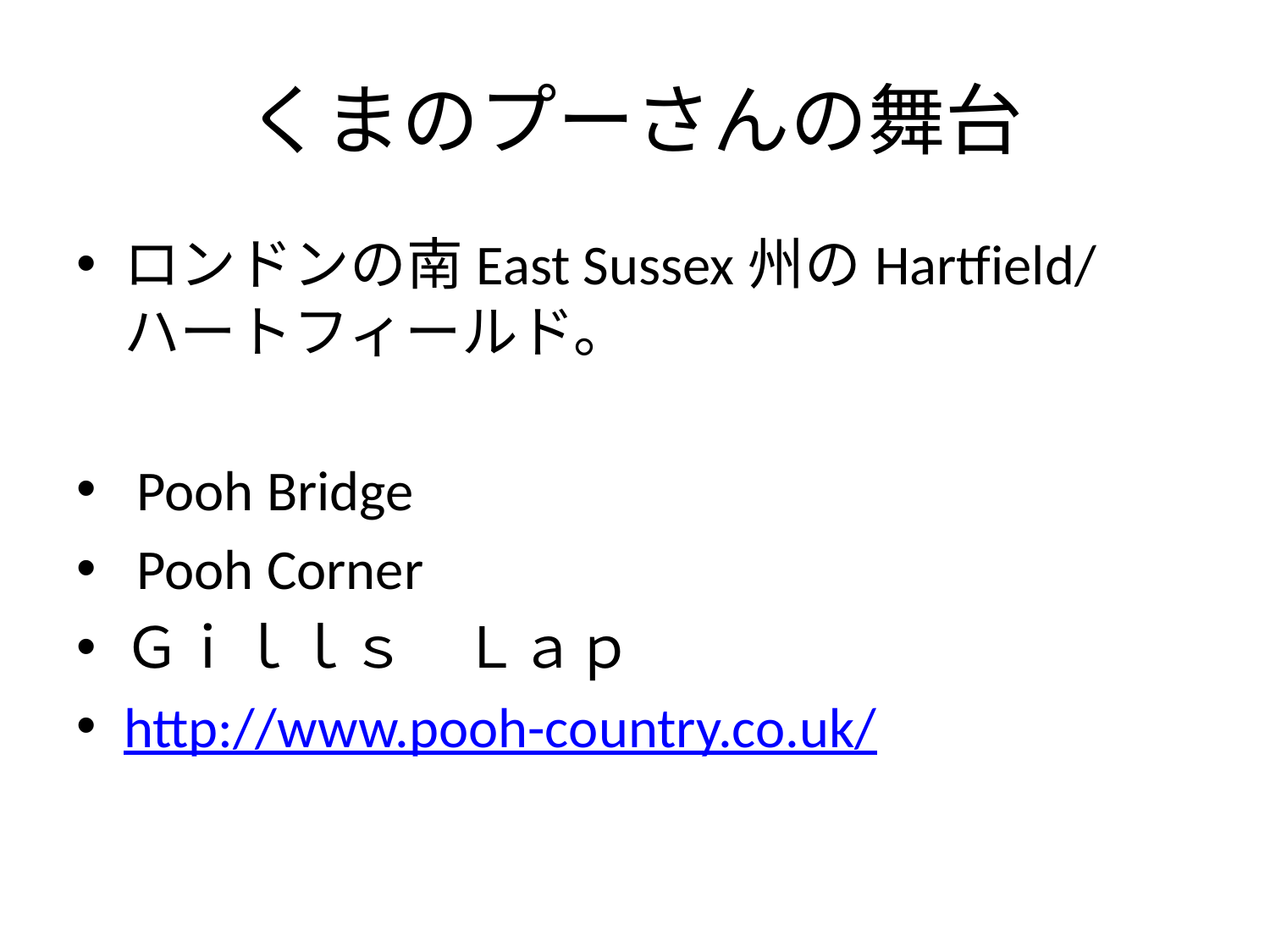

# くまのプーさんの舞台
ロンドンの南East Sussex州のHartfield/ハートフィールド。

 Pooh Bridge
 Pooh Corner
Ｇｉｌｌｓ　Ｌａｐ
http://www.pooh-country.co.uk/